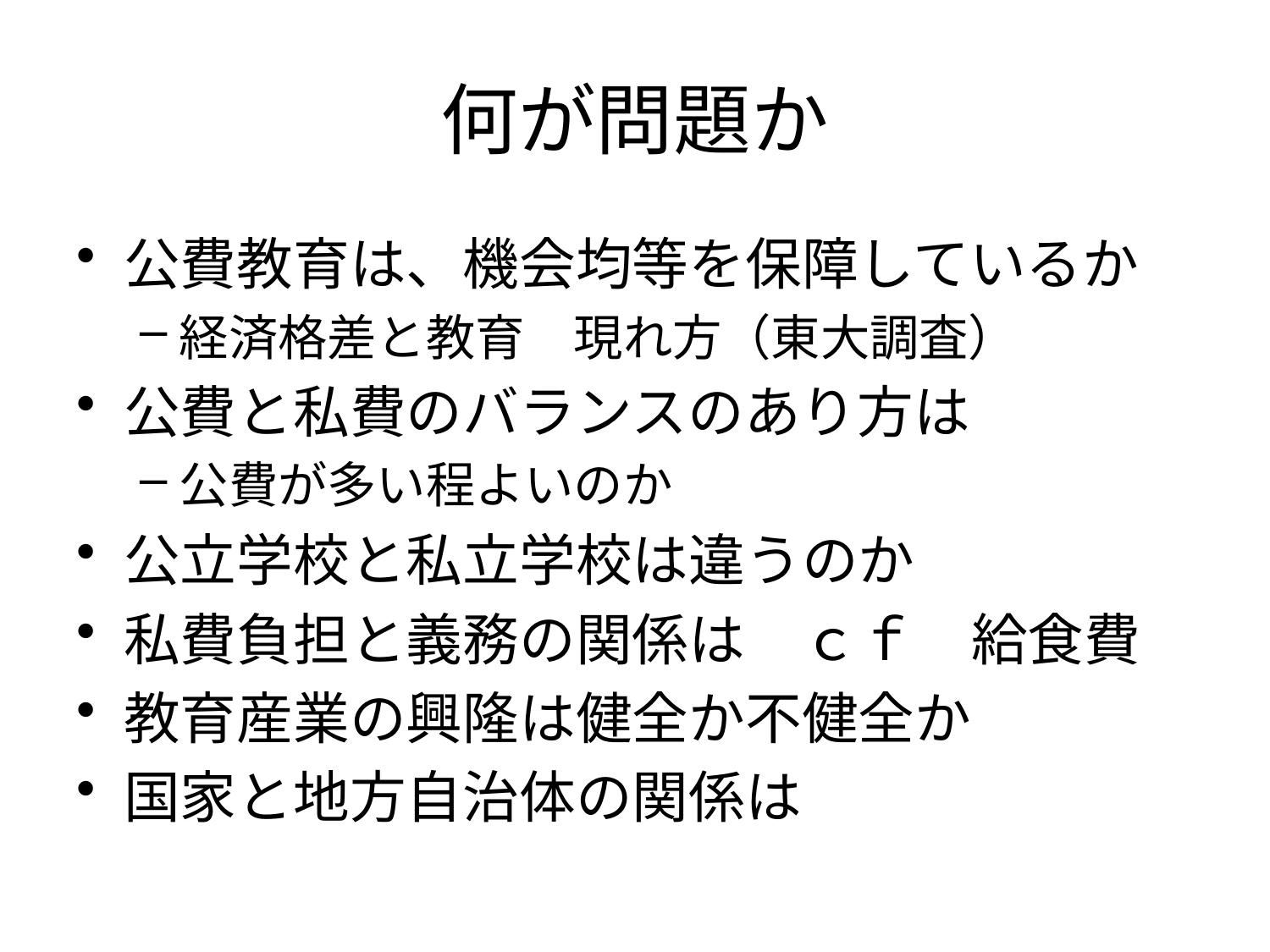

# 何が問題か
公費教育は、機会均等を保障しているか
経済格差と教育　現れ方（東大調査）
公費と私費のバランスのあり方は
公費が多い程よいのか
公立学校と私立学校は違うのか
私費負担と義務の関係は　ｃｆ　給食費
教育産業の興隆は健全か不健全か
国家と地方自治体の関係は